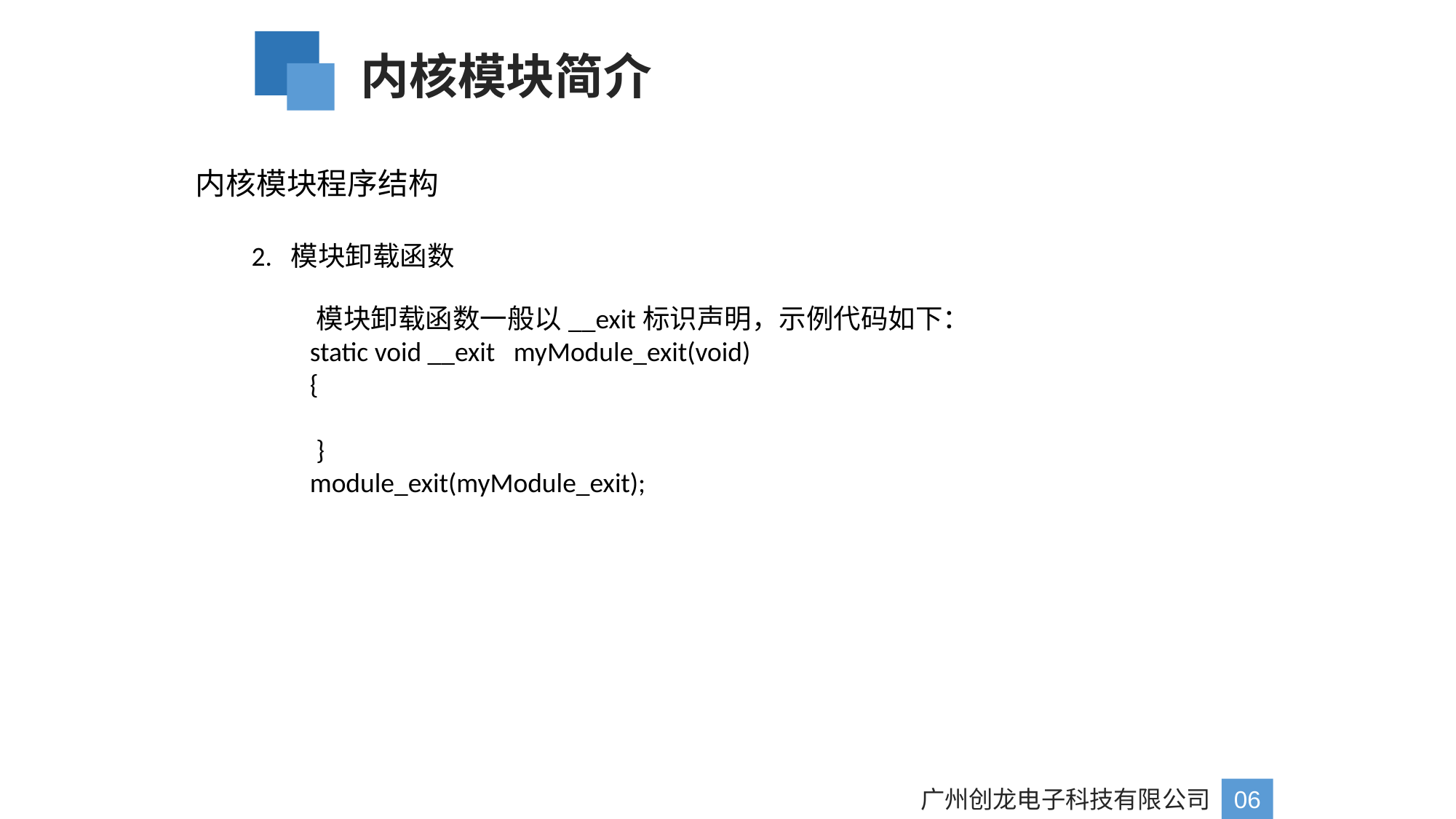

内核模块简介
内核模块程序结构
2.  模块卸载函数
     模块卸载函数一般以__exit标识声明，示例代码如下：
     static void __exit   myModule_exit(void)
     {

      }
     module_exit(myModule_exit);
广州创龙电子科技有限公司
06